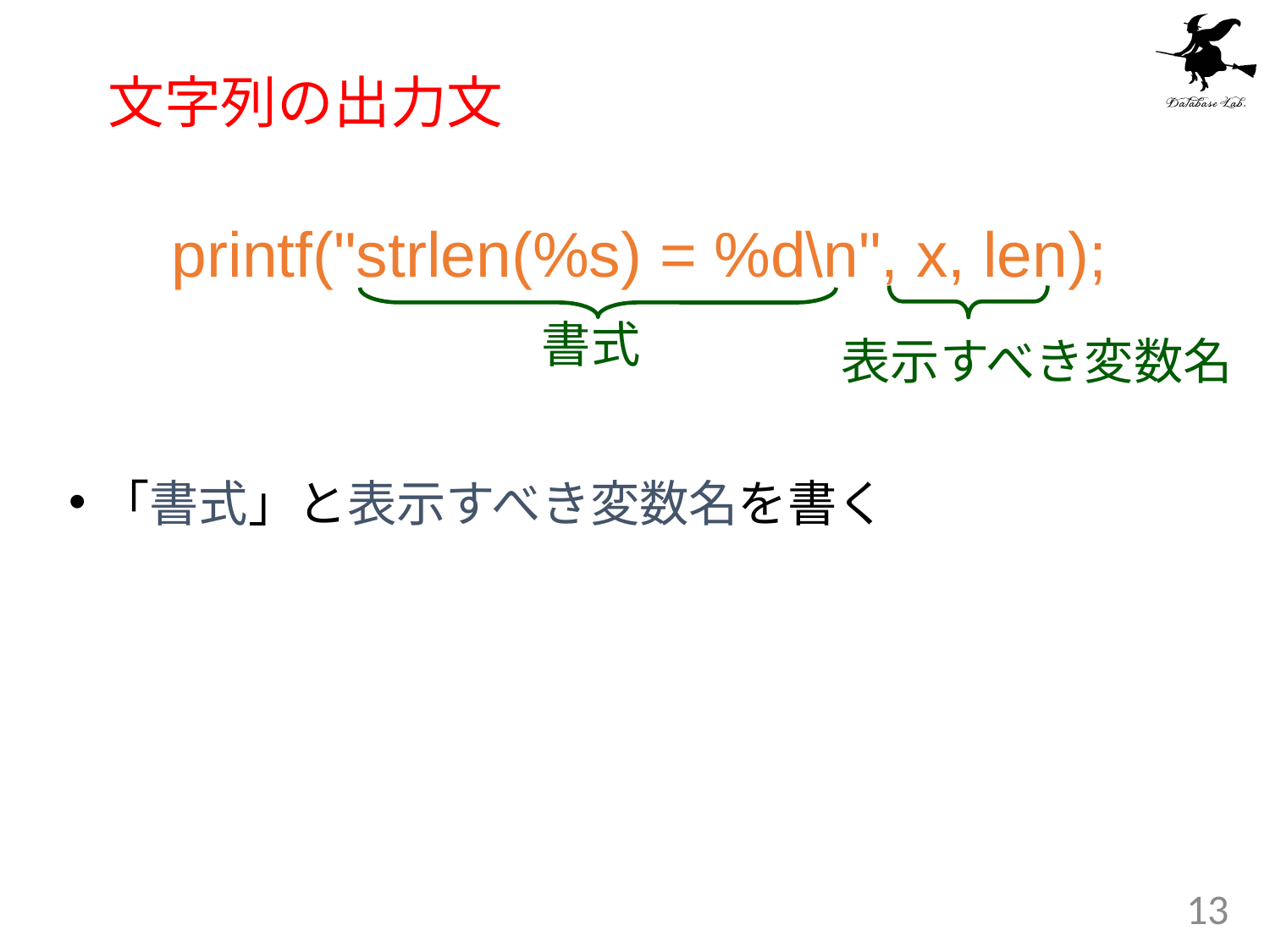

# 文字列の出力文

printf("strlen(%s) = %d\n", x, len);

書式
表示すべき変数名
「書式」と表示すべき変数名を書く

13